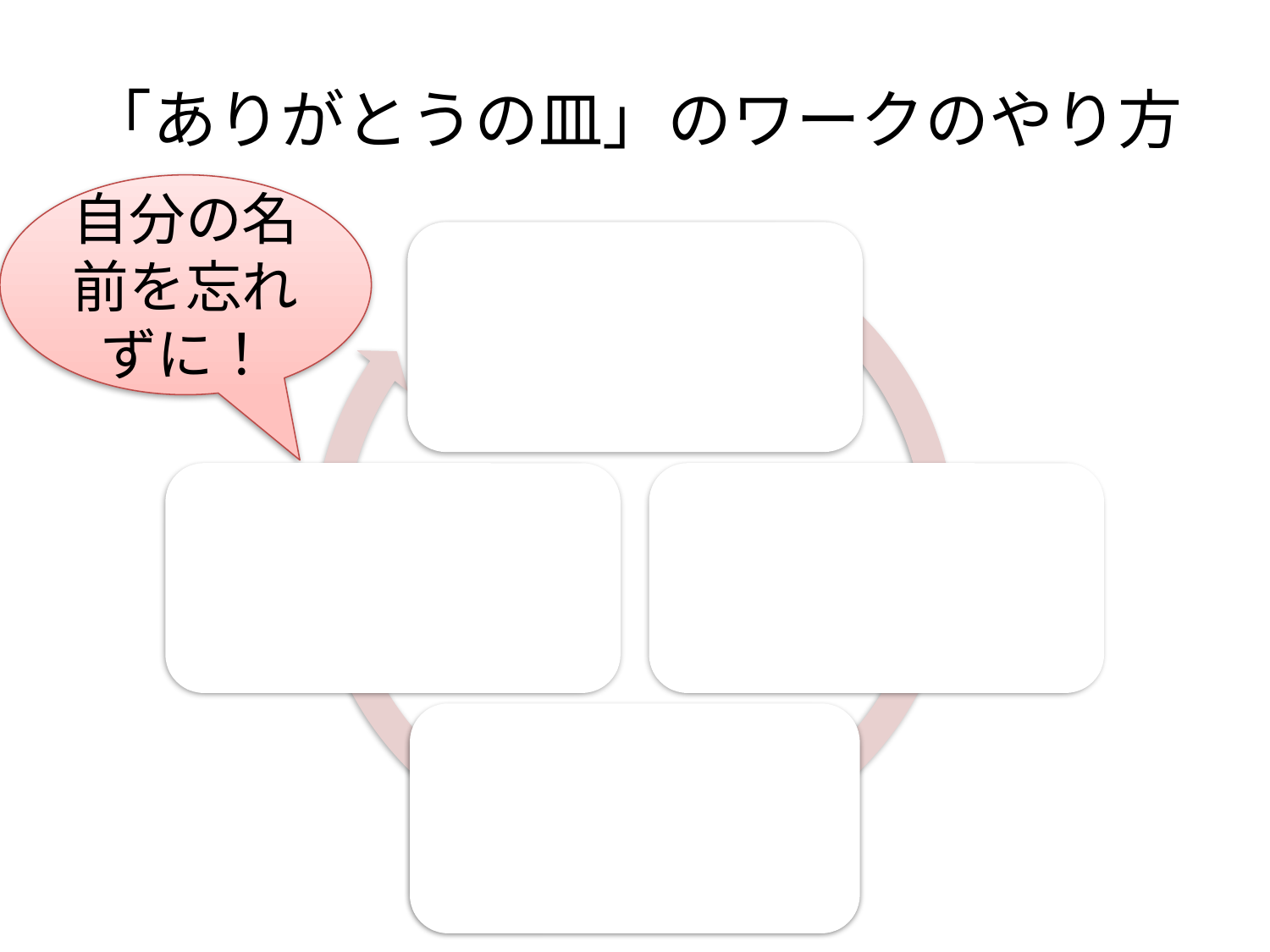

# 「ありがとうの皿」のワークのやり方
自分の名前を忘れずに！
皿を裏返して、音楽に合わせて皿を隣の人へ回す
音楽が止まったら自分のところにある皿の持ち主を確認する
皿の持ち主に感謝のメッセージを書く
皿の表側にメッセージを書いたシールを貼る